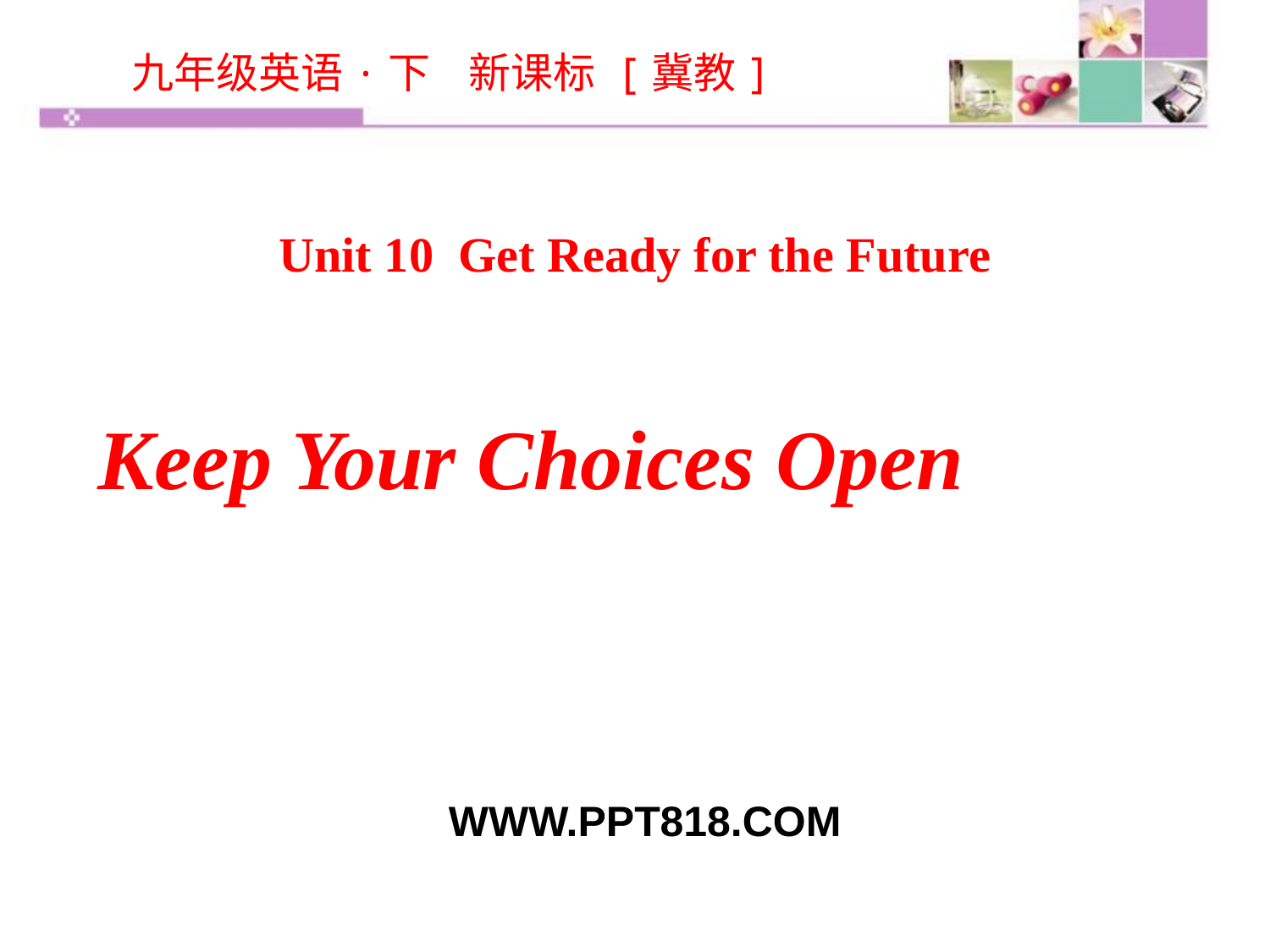

九年级英语·下    新课标 [冀教]
Unit 10  Get Ready for the Future
Keep Your Choices Open
WWW.PPT818.COM